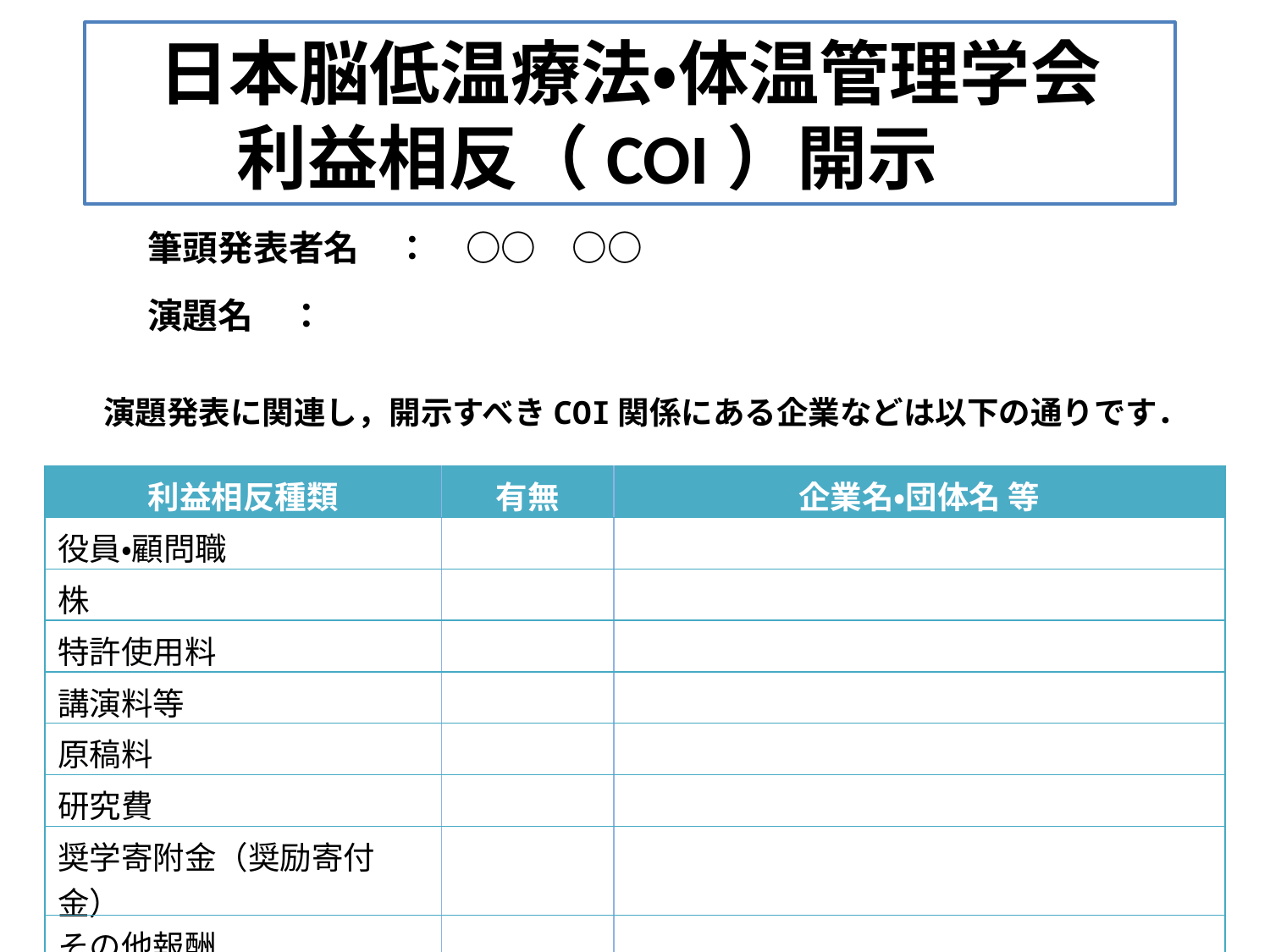

日本脳低温療法・体温管理学会
利益相反（COI）開示
筆頭発表者名　：　○○　○○

演題名　：

演題発表に関連し，開示すべきCOI関係にある企業などは以下の通りです．
| 利益相反種類 | 有無 | 企業名・団体名 等 |
| --- | --- | --- |
| 役員・顧問職 |  |  |
| 株 |  |  |
| 特許使用料 |  |  |
| 講演料等 |  |  |
| 原稿料 |  |  |
| 研究費 |  |  |
| 奨学寄附金（奨励寄付金） |  |  |
| その他報酬 |  |  |